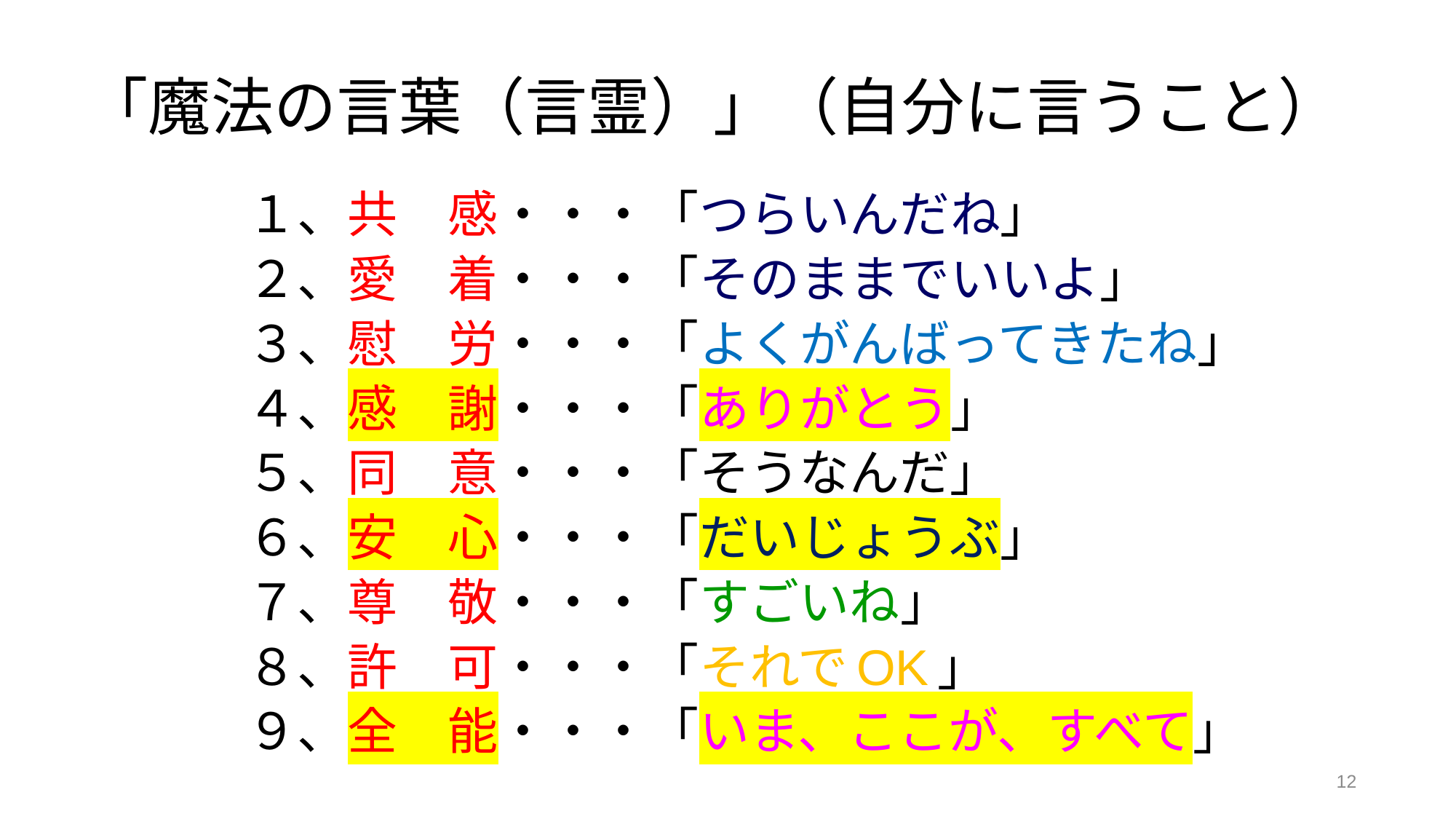

# 「魔法の言葉（言霊）」（自分に言うこと）
１、共　感・・・「つらいんだね」
２、愛　着・・・「そのままでいいよ」
３、慰　労・・・「よくがんばってきたね」
４、感　謝・・・「ありがとう」
５、同　意・・・「そうなんだ」
６、安　心・・・「だいじょうぶ」
７、尊　敬・・・「すごいね」
８、許　可・・・「それでOK」
９、全　能・・・「いま、ここが、すべて」
12